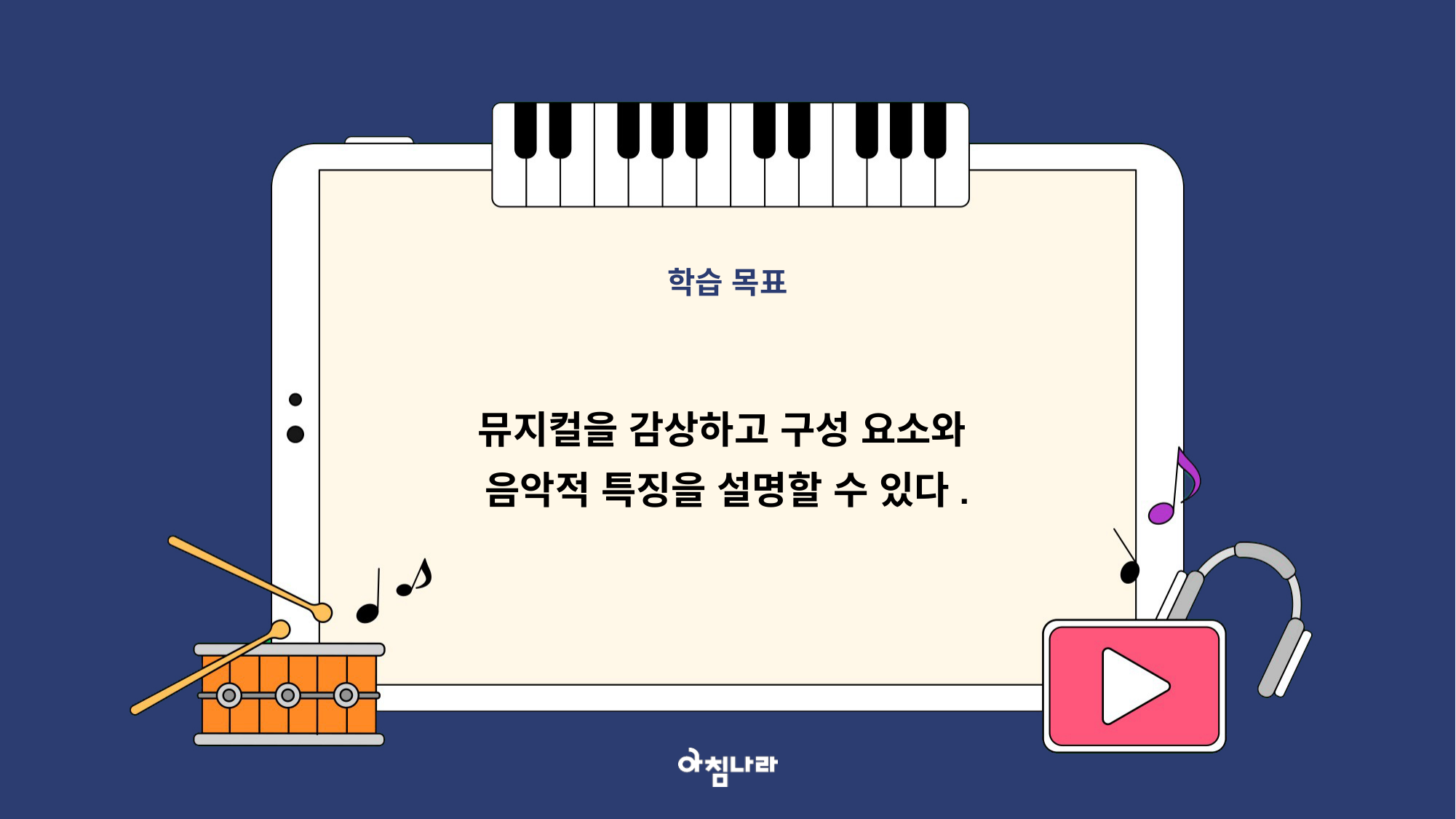

학습 목표
뮤지컬을 감상하고 구성 요소와
음악적 특징을 설명할 수 있다.